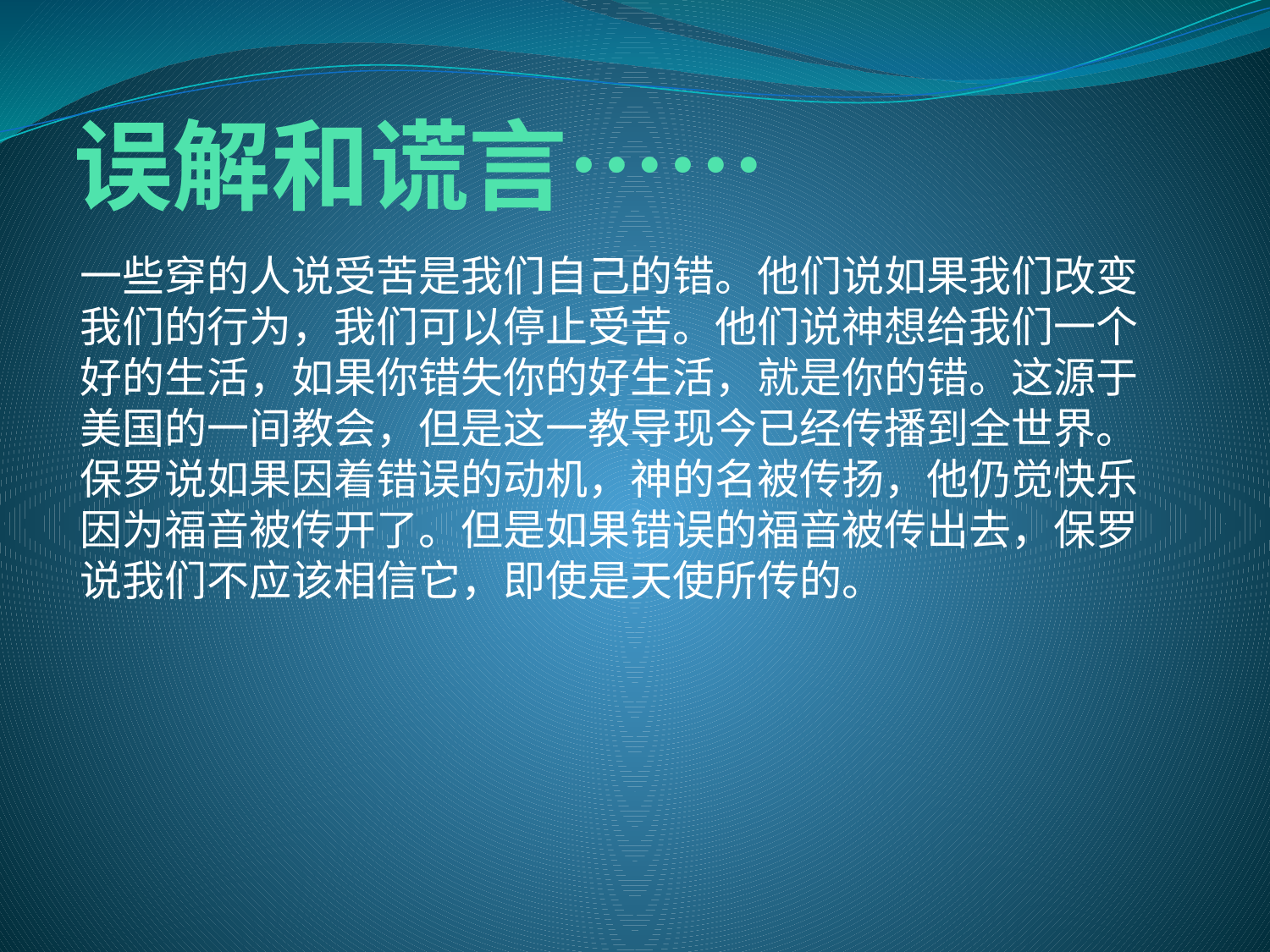

# 误解和谎言……
一些穿的人说受苦是我们自己的错。他们说如果我们改变我们的行为，我们可以停止受苦。他们说神想给我们一个好的生活，如果你错失你的好生活，就是你的错。这源于美国的一间教会，但是这一教导现今已经传播到全世界。保罗说如果因着错误的动机，神的名被传扬，他仍觉快乐因为福音被传开了。但是如果错误的福音被传出去，保罗说我们不应该相信它，即使是天使所传的。